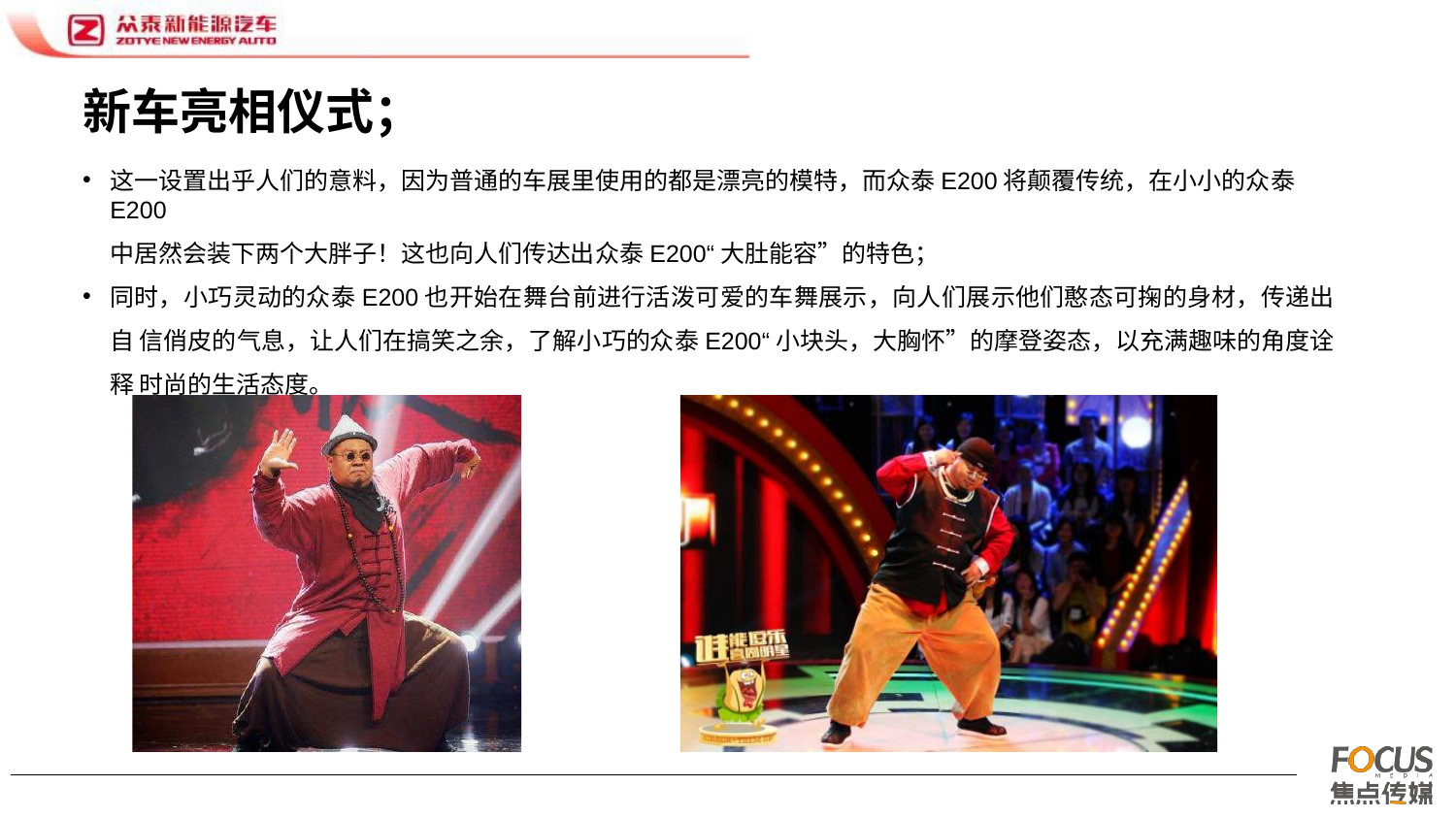

# 新车亮相仪式；
这一设置出乎人们的意料，因为普通的车展里使用的都是漂亮的模特，而众泰E200将颠覆传统，在小小的众泰E200
中居然会装下两个大胖子！这也向人们传达出众泰E200“大肚能容”的特色；
同时，小巧灵动的众泰E200也开始在舞台前进行活泼可爱的车舞展示，向人们展示他们憨态可掬的身材，传递出自 信俏皮的气息，让人们在搞笑之余，了解小巧的众泰E200“小块头，大胸怀”的摩登姿态，以充满趣味的角度诠释 时尚的生活态度。